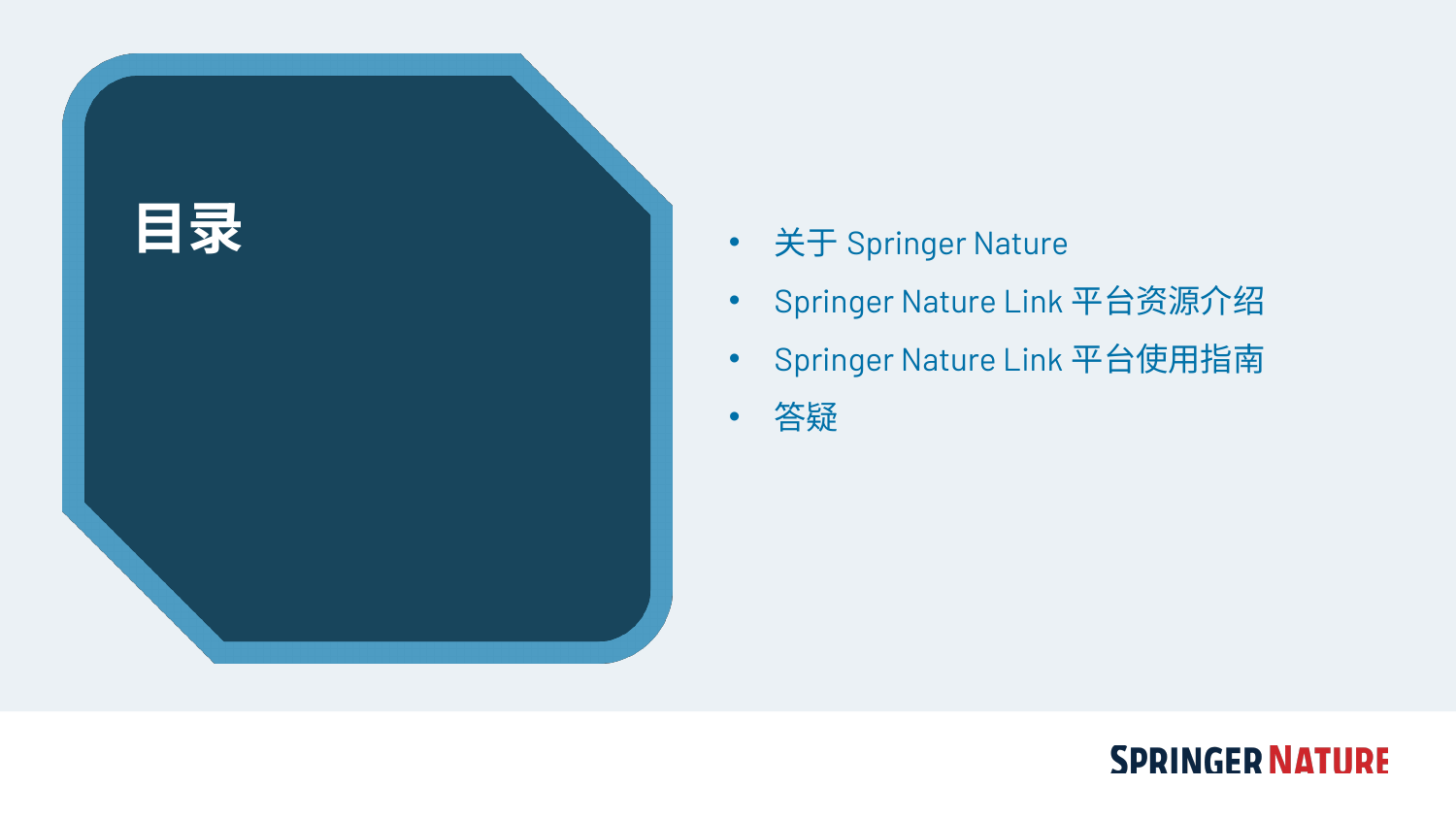

# 目录
关于Springer Nature
Springer Nature Link平台资源介绍
Springer Nature Link平台使用指南
答疑